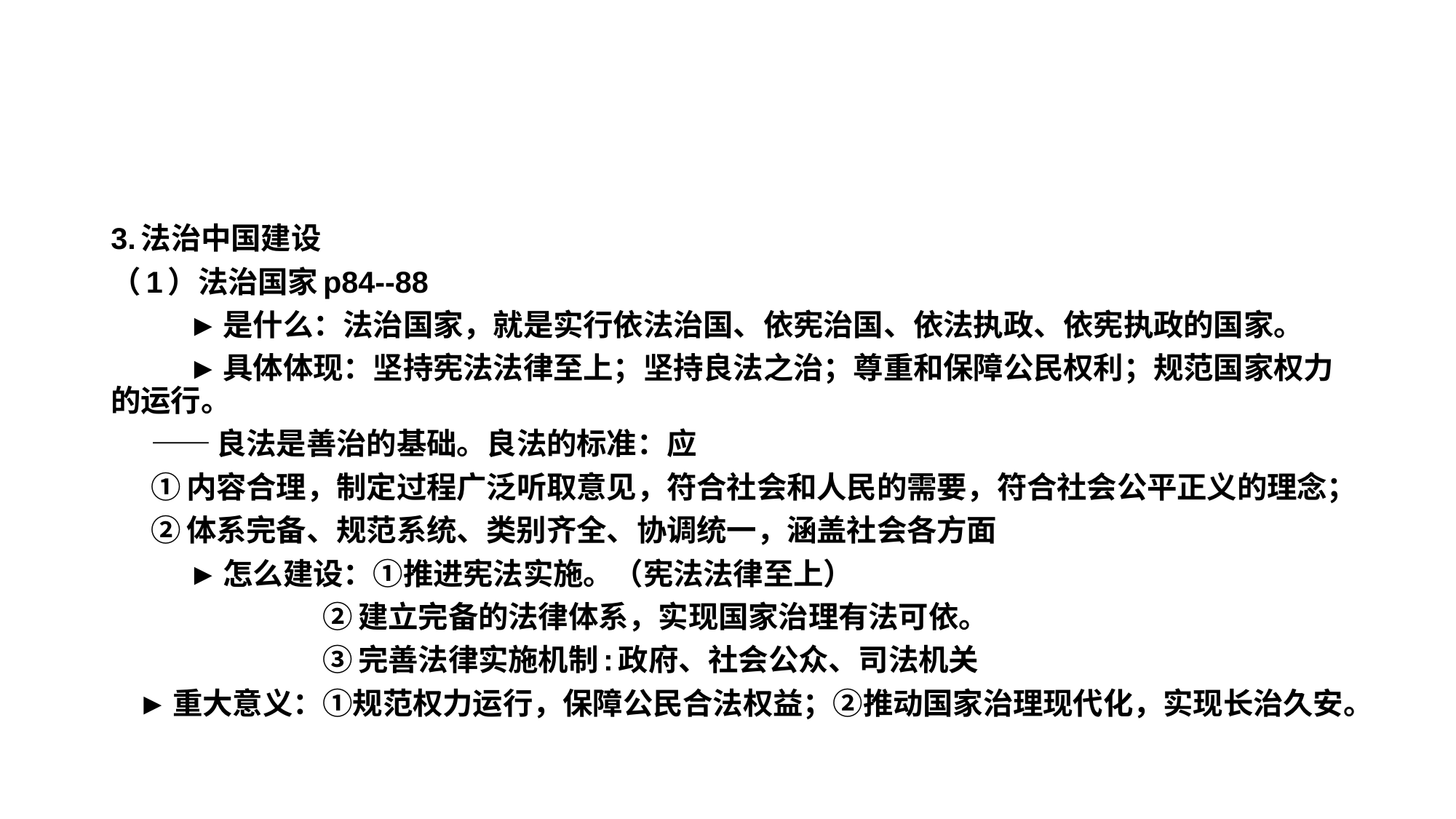

#
3.法治中国建设
（1）法治国家p84--88
	►是什么：法治国家，就是实行依法治国、依宪治国、依法执政、依宪执政的国家。
	►具体体现：坚持宪法法律至上；坚持良法之治；尊重和保障公民权利；规范国家权力的运行。
      ——良法是善治的基础。良法的标准：应
      ①内容合理，制定过程广泛听取意见，符合社会和人民的需要，符合社会公平正义的理念；
      ②体系完备、规范系统、类别齐全、协调统一，涵盖社会各方面
	►怎么建设：①推进宪法实施。（宪法法律至上）
	                    ②建立完备的法律体系，实现国家治理有法可依。
	                    ③完善法律实施机制:政府、社会公众、司法机关
    ►重大意义：①规范权力运行，保障公民合法权益；②推动国家治理现代化，实现长治久安。